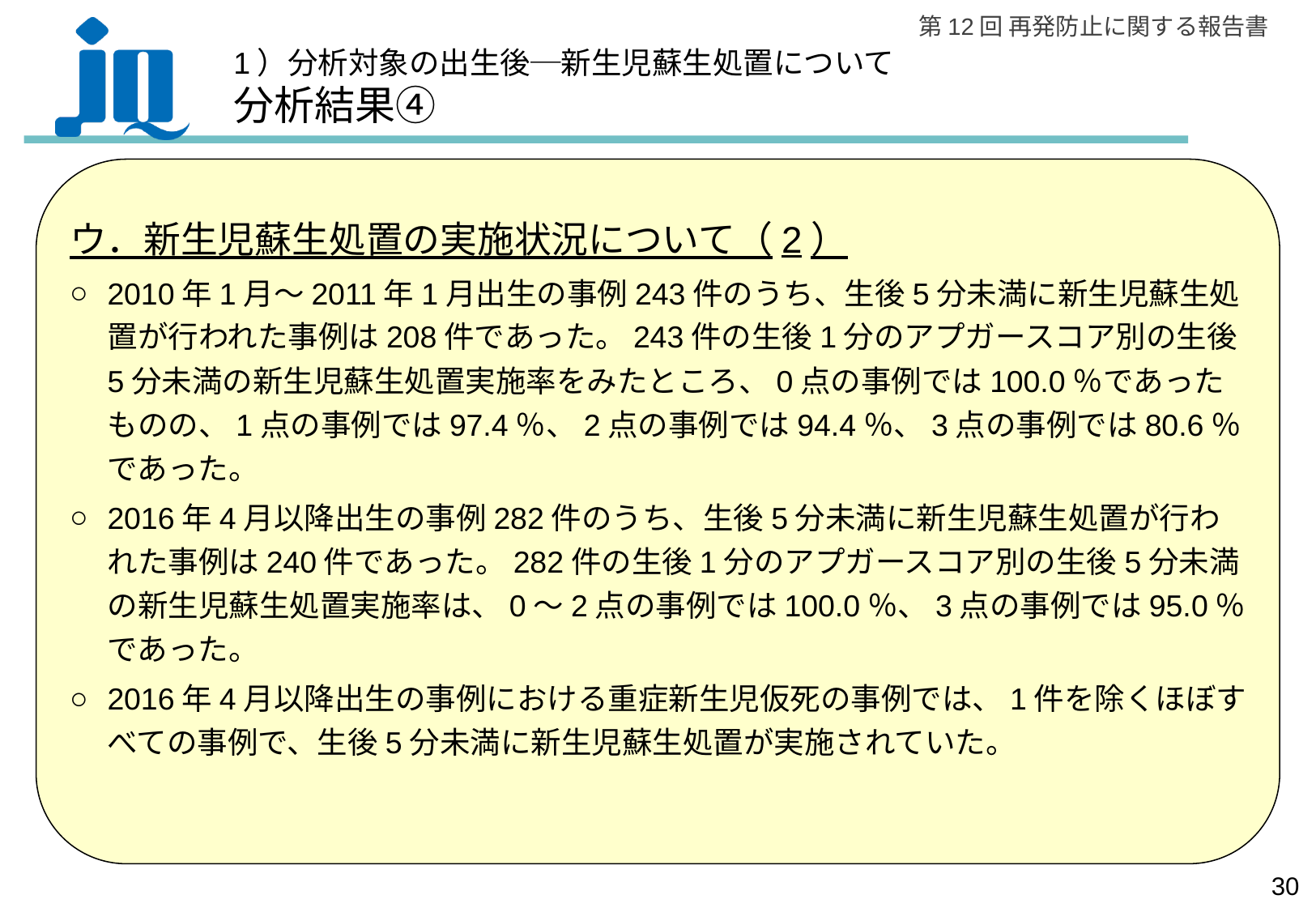

1）分析対象の出生後─新生児蘇生処置について
分析結果④
ウ．新生児蘇生処置の実施状況について（2）
2010年1月～2011年1月出生の事例243件のうち、生後5分未満に新生児蘇生処置が行われた事例は208件であった。243件の生後1分のアプガースコア別の生後5分未満の新生児蘇生処置実施率をみたところ、0点の事例では100.0％であったものの、1点の事例では97.4％、2点の事例では94.4％、3点の事例では80.6％であった。
2016年4月以降出生の事例282件のうち、生後5分未満に新生児蘇生処置が行われた事例は240件であった。282件の生後1分のアプガースコア別の生後5分未満の新生児蘇生処置実施率は、0～2点の事例では100.0％、3点の事例では95.0％であった。
2016年4月以降出生の事例における重症新生児仮死の事例では、1件を除くほぼすべての事例で、生後5分未満に新生児蘇生処置が実施されていた。

30